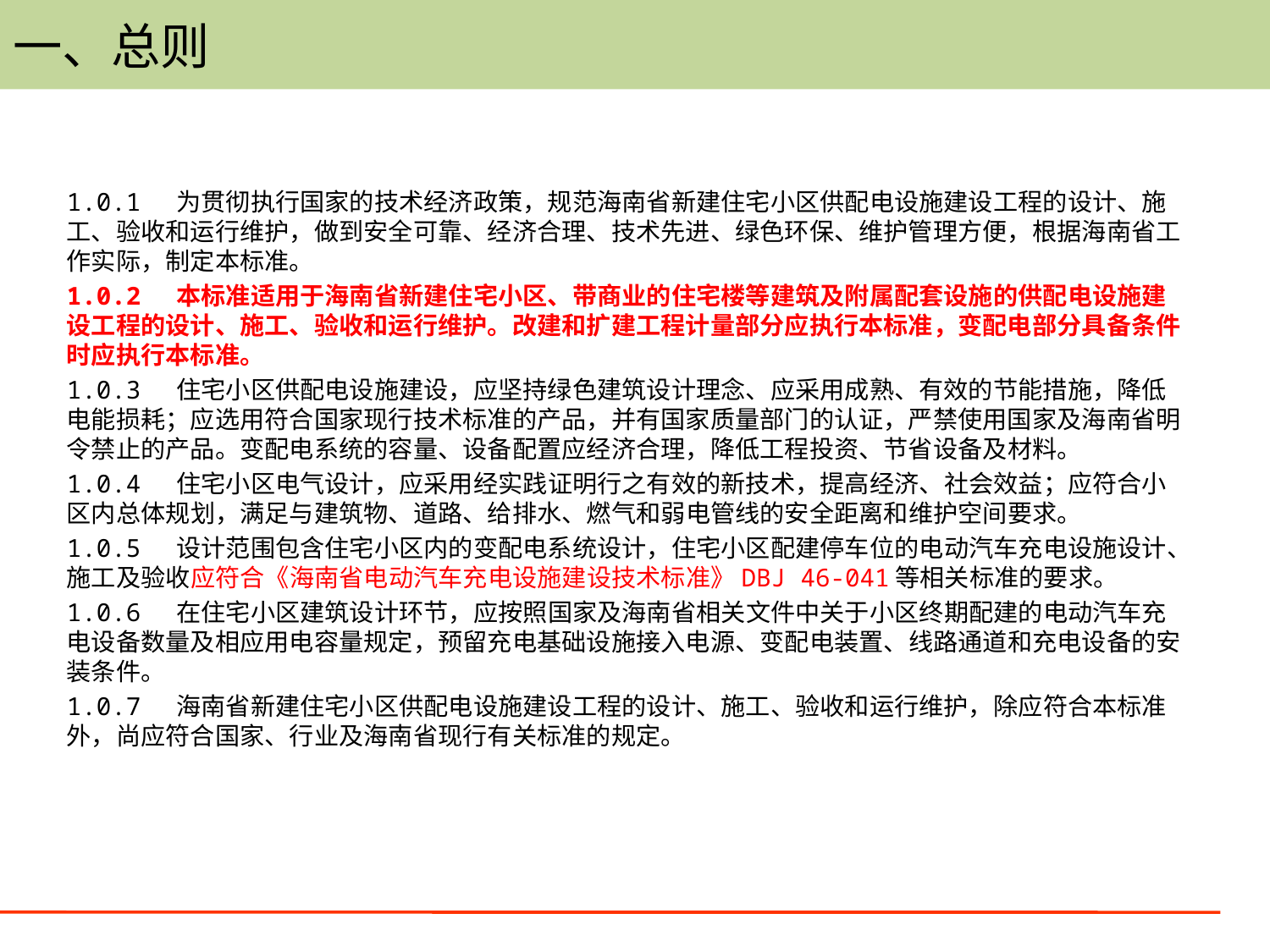

# 一、总则
1.0.1  为贯彻执行国家的技术经济政策，规范海南省新建住宅小区供配电设施建设工程的设计、施工、验收和运行维护，做到安全可靠、经济合理、技术先进、绿色环保、维护管理方便，根据海南省工作实际，制定本标准。
1.0.2  本标准适用于海南省新建住宅小区、带商业的住宅楼等建筑及附属配套设施的供配电设施建设工程的设计、施工、验收和运行维护。改建和扩建工程计量部分应执行本标准，变配电部分具备条件时应执行本标准。
1.0.3  住宅小区供配电设施建设，应坚持绿色建筑设计理念、应采用成熟、有效的节能措施，降低电能损耗；应选用符合国家现行技术标准的产品，并有国家质量部门的认证，严禁使用国家及海南省明令禁止的产品。变配电系统的容量、设备配置应经济合理，降低工程投资、节省设备及材料。
1.0.4  住宅小区电气设计，应采用经实践证明行之有效的新技术，提高经济、社会效益；应符合小区内总体规划，满足与建筑物、道路、给排水、燃气和弱电管线的安全距离和维护空间要求。
1.0.5  设计范围包含住宅小区内的变配电系统设计，住宅小区配建停车位的电动汽车充电设施设计、施工及验收应符合《海南省电动汽车充电设施建设技术标准》DBJ 46-041等相关标准的要求。
1.0.6  在住宅小区建筑设计环节，应按照国家及海南省相关文件中关于小区终期配建的电动汽车充电设备数量及相应用电容量规定，预留充电基础设施接入电源、变配电装置、线路通道和充电设备的安装条件。
1.0.7  海南省新建住宅小区供配电设施建设工程的设计、施工、验收和运行维护，除应符合本标准外，尚应符合国家、行业及海南省现行有关标准的规定。